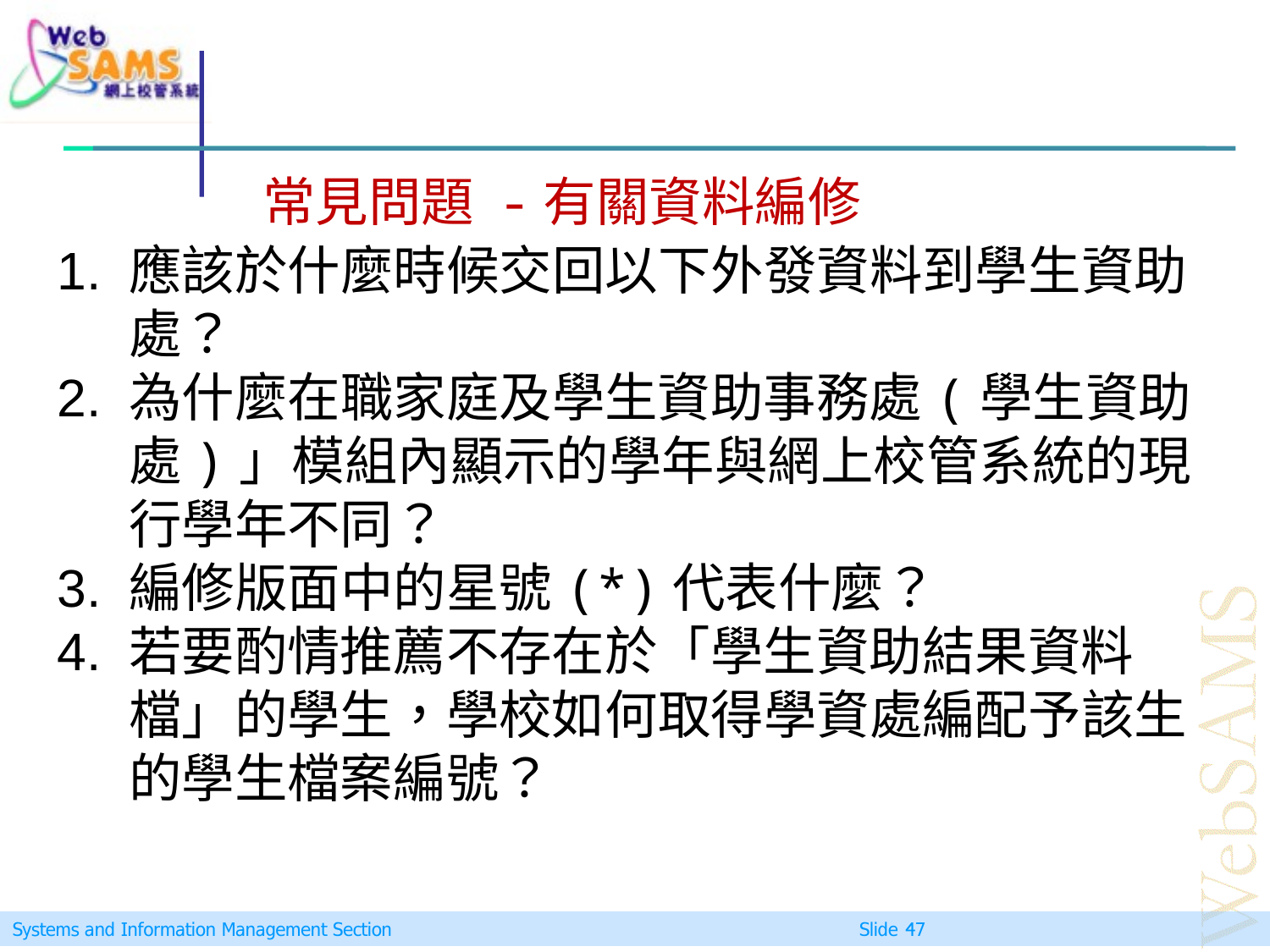

常見問題 -有關資料編修
應該於什麼時候交回以下外發資料到學生資助處？
為什麼在職家庭及學生資助事務處(學生資助處)」模組內顯示的學年與網上校管系統的現行學年不同？
編修版面中的星號(*)代表什麼？
若要酌情推薦不存在於「學生資助結果資料檔」的學生，學校如何取得學資處編配予該生的學生檔案編號？
推薦